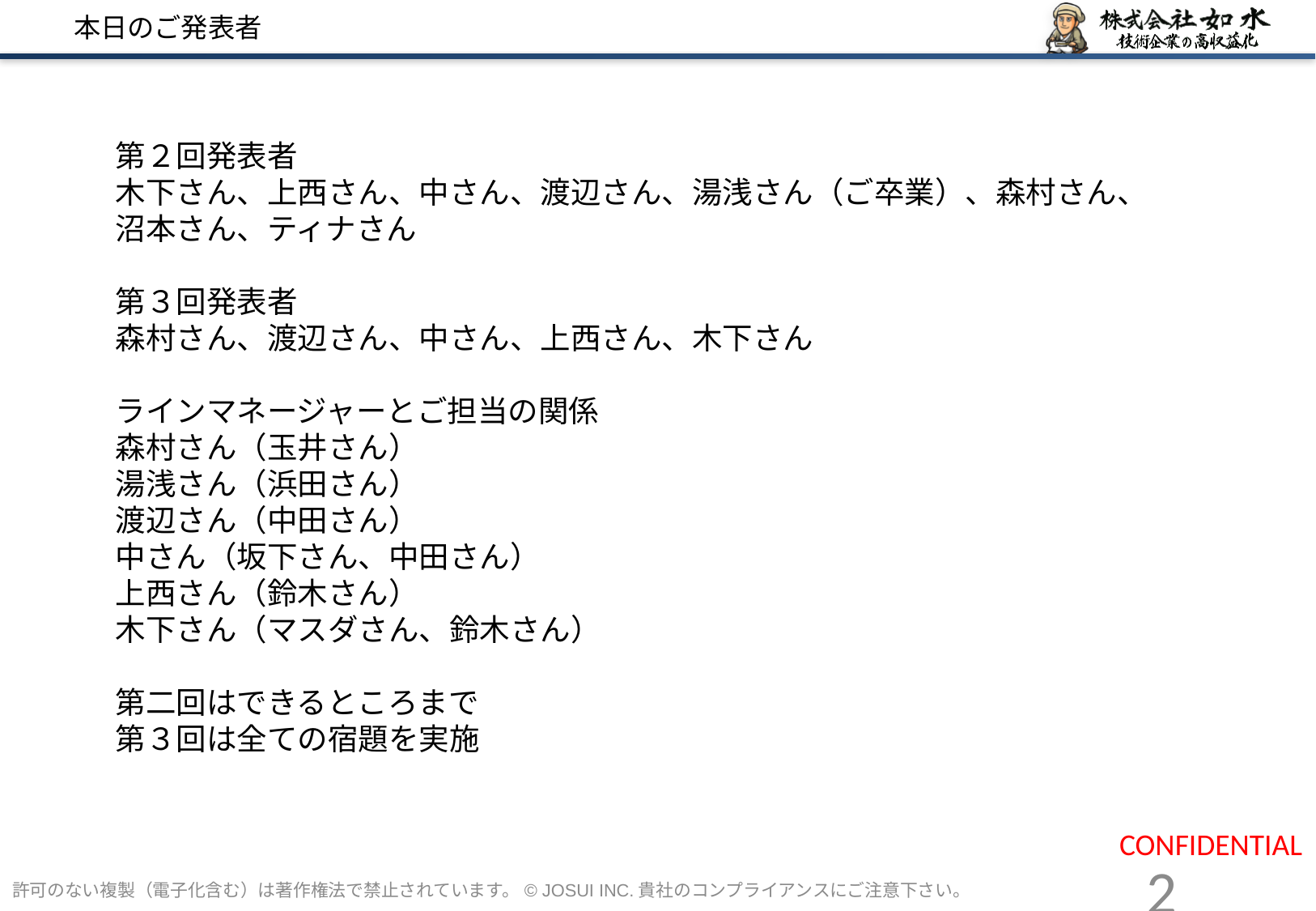

# 本日のご発表者
第２回発表者
木下さん、上西さん、中さん、渡辺さん、湯浅さん（ご卒業）、森村さん、沼本さん、ティナさん

第３回発表者
森村さん、渡辺さん、中さん、上西さん、木下さん

ラインマネージャーとご担当の関係
森村さん（玉井さん）
湯浅さん（浜田さん）
渡辺さん（中田さん）
中さん（坂下さん、中田さん）
上西さん（鈴木さん）
木下さん（マスダさん、鈴木さん）

第二回はできるところまで
第３回は全ての宿題を実施
許可のない複製（電子化含む）は著作権法で禁止されています。© JOSUI INC.貴社のコンプライアンスにご注意下さい。
2